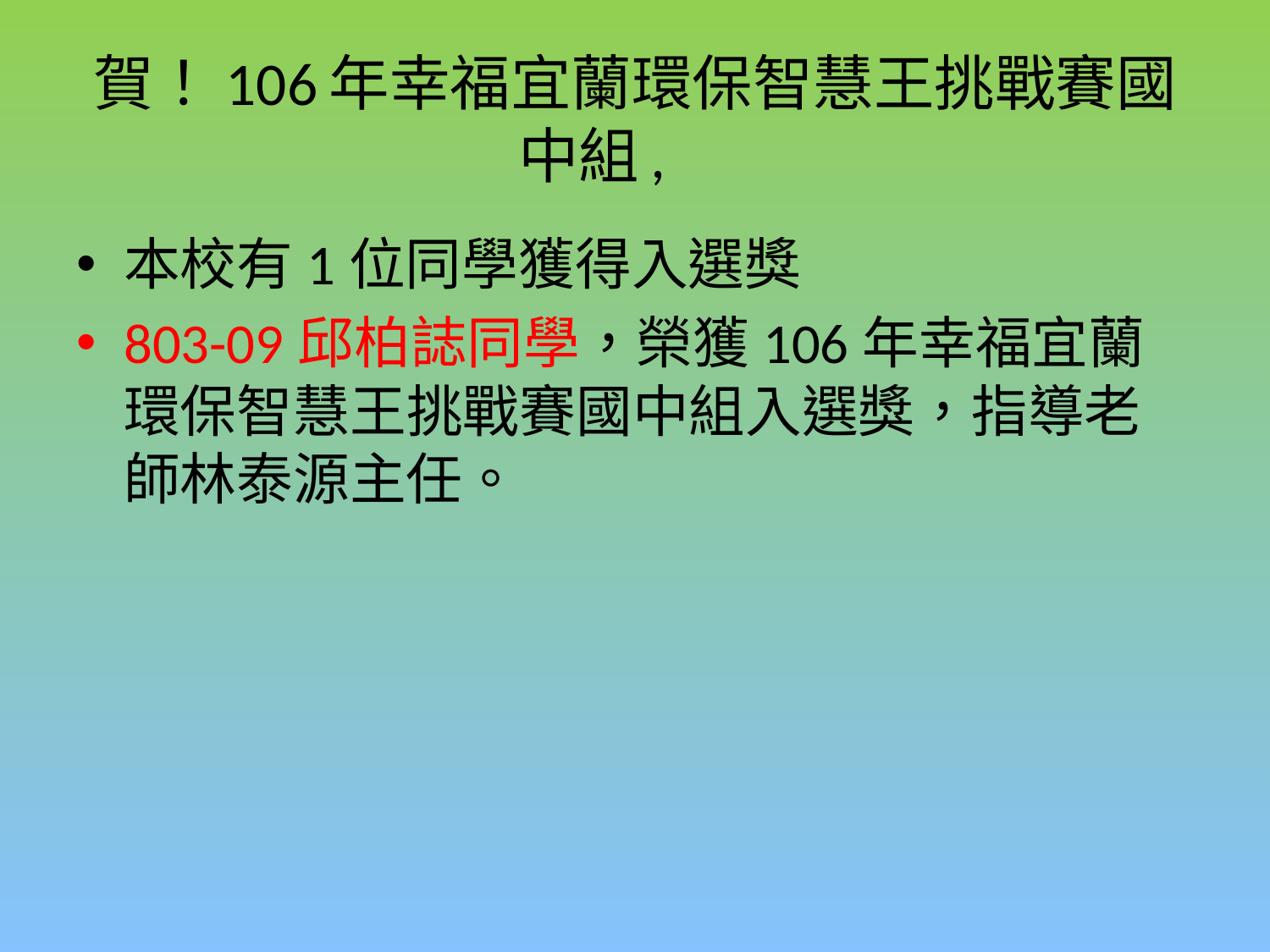

# 賀！106年幸福宜蘭環保智慧王挑戰賽國中組,
本校有1位同學獲得入選獎
803-09邱柏誌同學，榮獲106年幸福宜蘭環保智慧王挑戰賽國中組入選獎，指導老師林泰源主任。